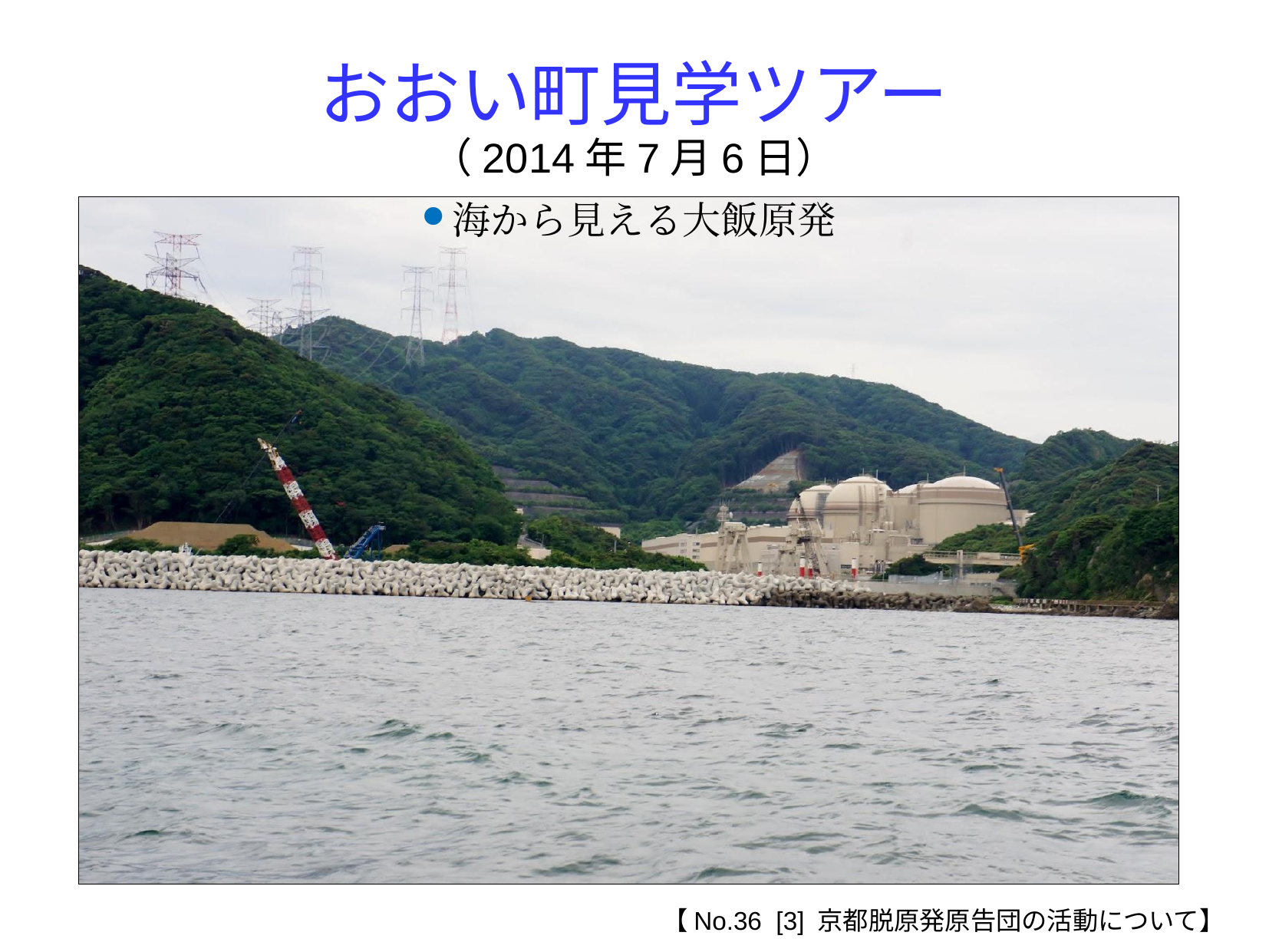

おおい町見学ツアー
（2014年7月6日）
海から見える大飯原発

【No.36  [3] 京都脱原発原告団の活動について】